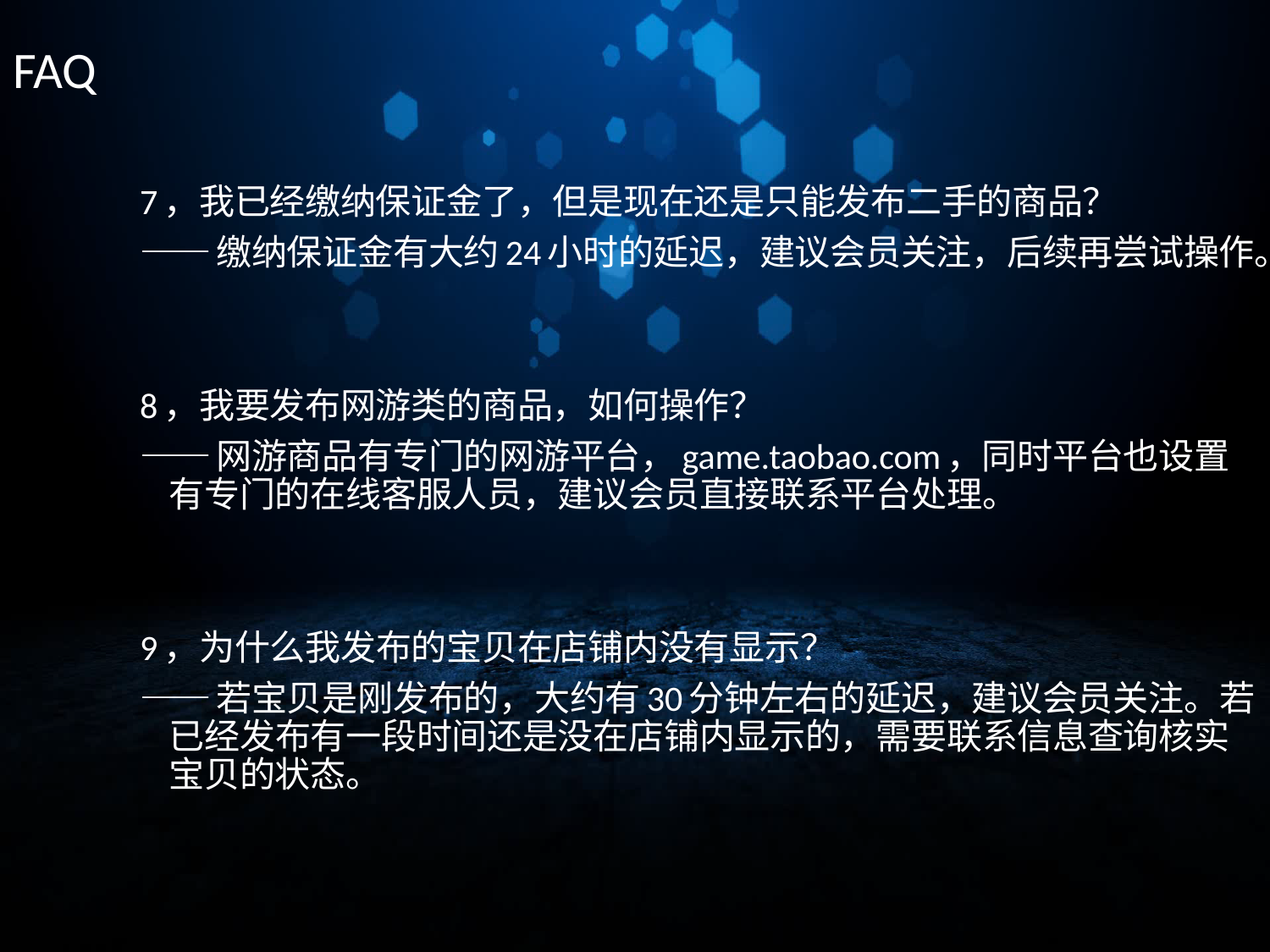

FAQ
7，我已经缴纳保证金了，但是现在还是只能发布二手的商品？
——缴纳保证金有大约24小时的延迟，建议会员关注，后续再尝试操作。

8，我要发布网游类的商品，如何操作？
——网游商品有专门的网游平台，game.taobao.com，同时平台也设置有专门的在线客服人员，建议会员直接联系平台处理。

9，为什么我发布的宝贝在店铺内没有显示？
——若宝贝是刚发布的，大约有30分钟左右的延迟，建议会员关注。若已经发布有一段时间还是没在店铺内显示的，需要联系信息查询核实宝贝的状态。